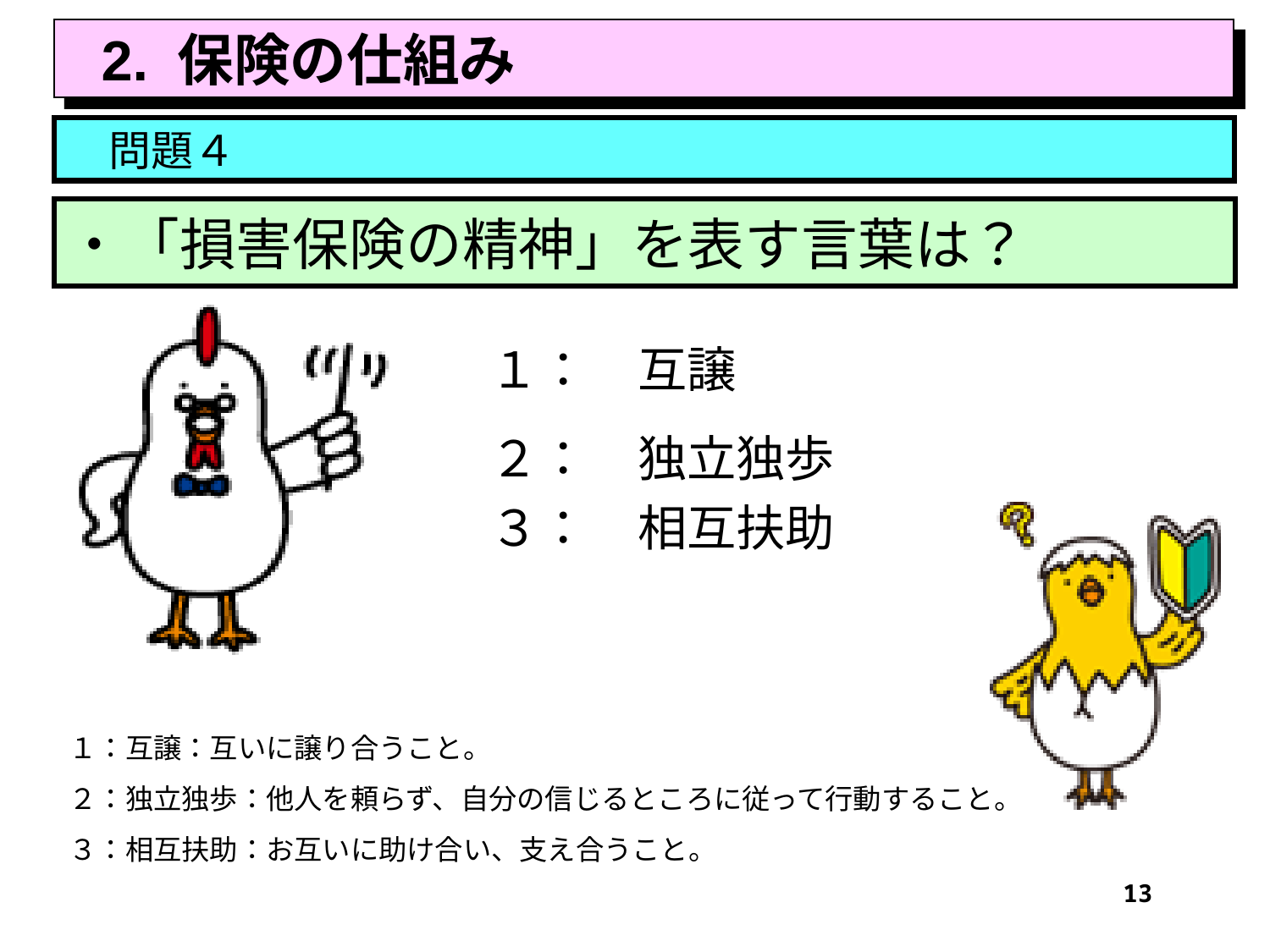

2. 保険の仕組み
　問題４
・「損害保険の精神」を表す言葉は？

１：　互譲
２：　独立独歩
３：　相互扶助

１：互譲：互いに譲り合うこと。
２：独立独歩：他人を頼らず、自分の信じるところに従って行動すること。
３：相互扶助：お互いに助け合い、支え合うこと。
13